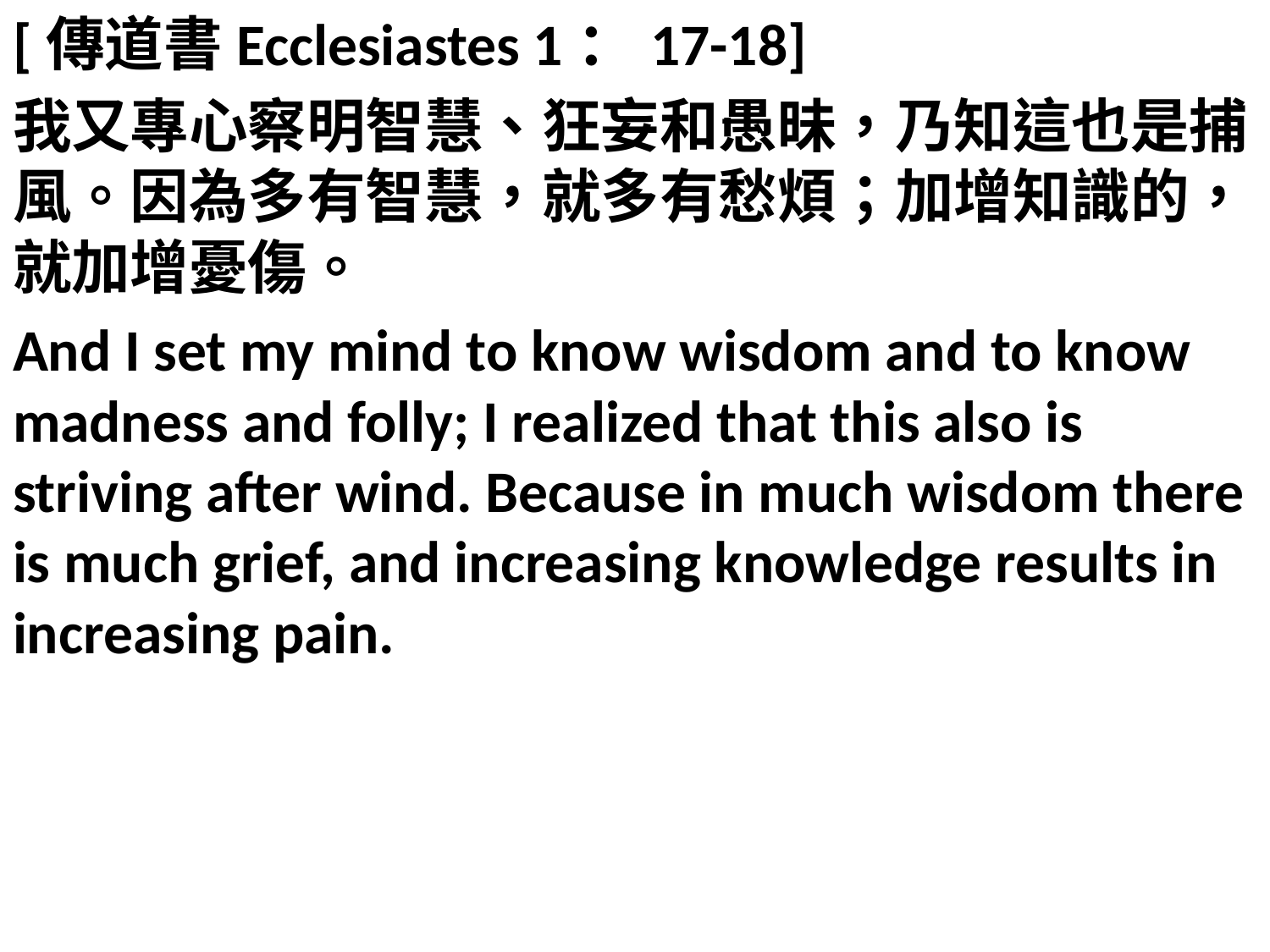

[傳道書Ecclesiastes 1：17-18]
我又專心察明智慧、狂妄和愚昧，乃知這也是捕風。因為多有智慧，就多有愁煩；加增知識的，就加增憂傷。
And I set my mind to know wisdom and to know madness and folly; I realized that this also is striving after wind. Because in much wisdom there is much grief, and increasing knowledge results in increasing pain.